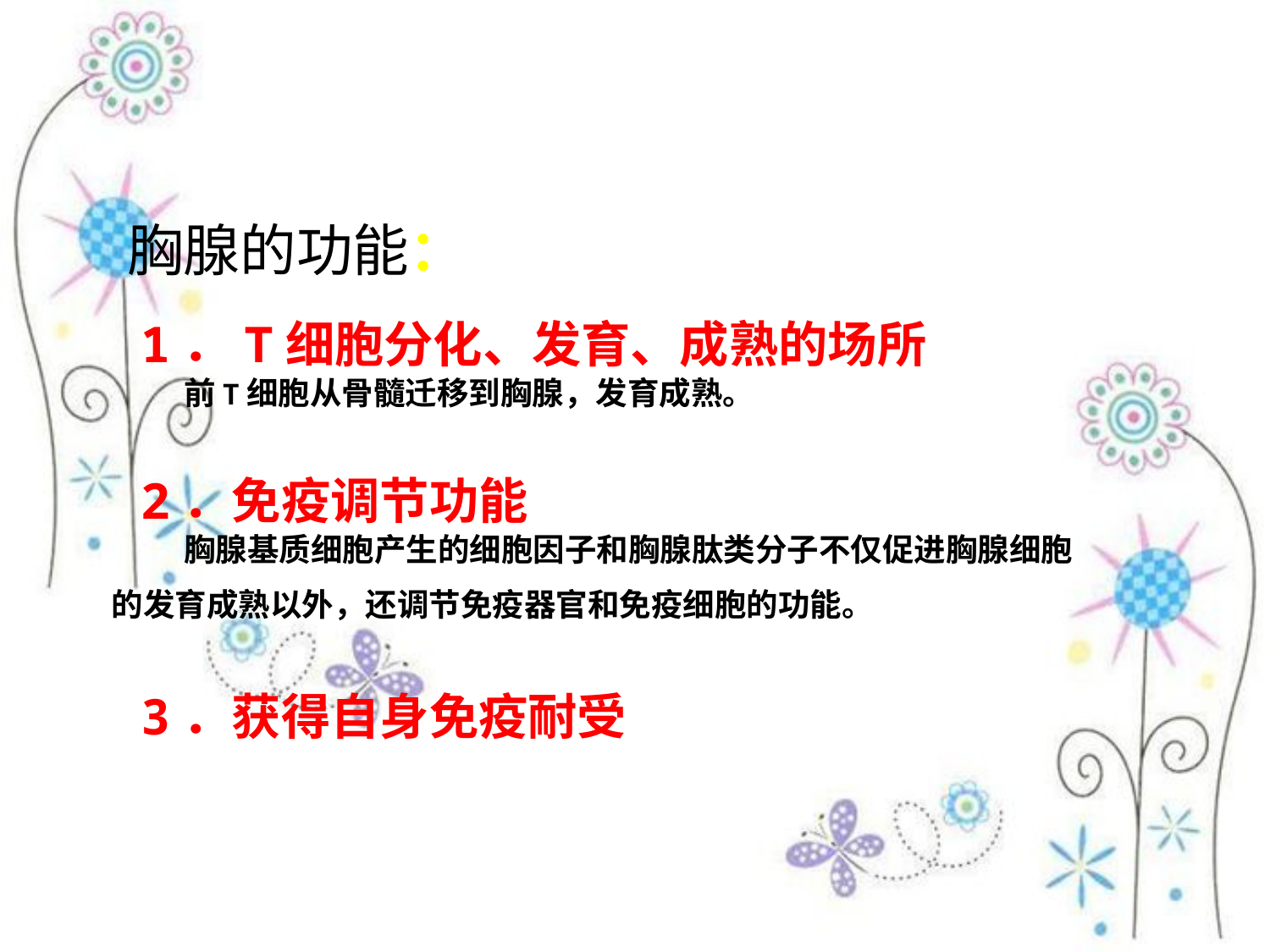

胸腺的功能：
 1．T细胞分化、发育、成熟的场所
         前T细胞从骨髓迁移到胸腺，发育成熟。

 2．免疫调节功能
         胸腺基质细胞产生的细胞因子和胸腺肽类分子不仅促进胸腺细胞的发育成熟以外，还调节免疫器官和免疫细胞的功能。

 3．获得自身免疫耐受